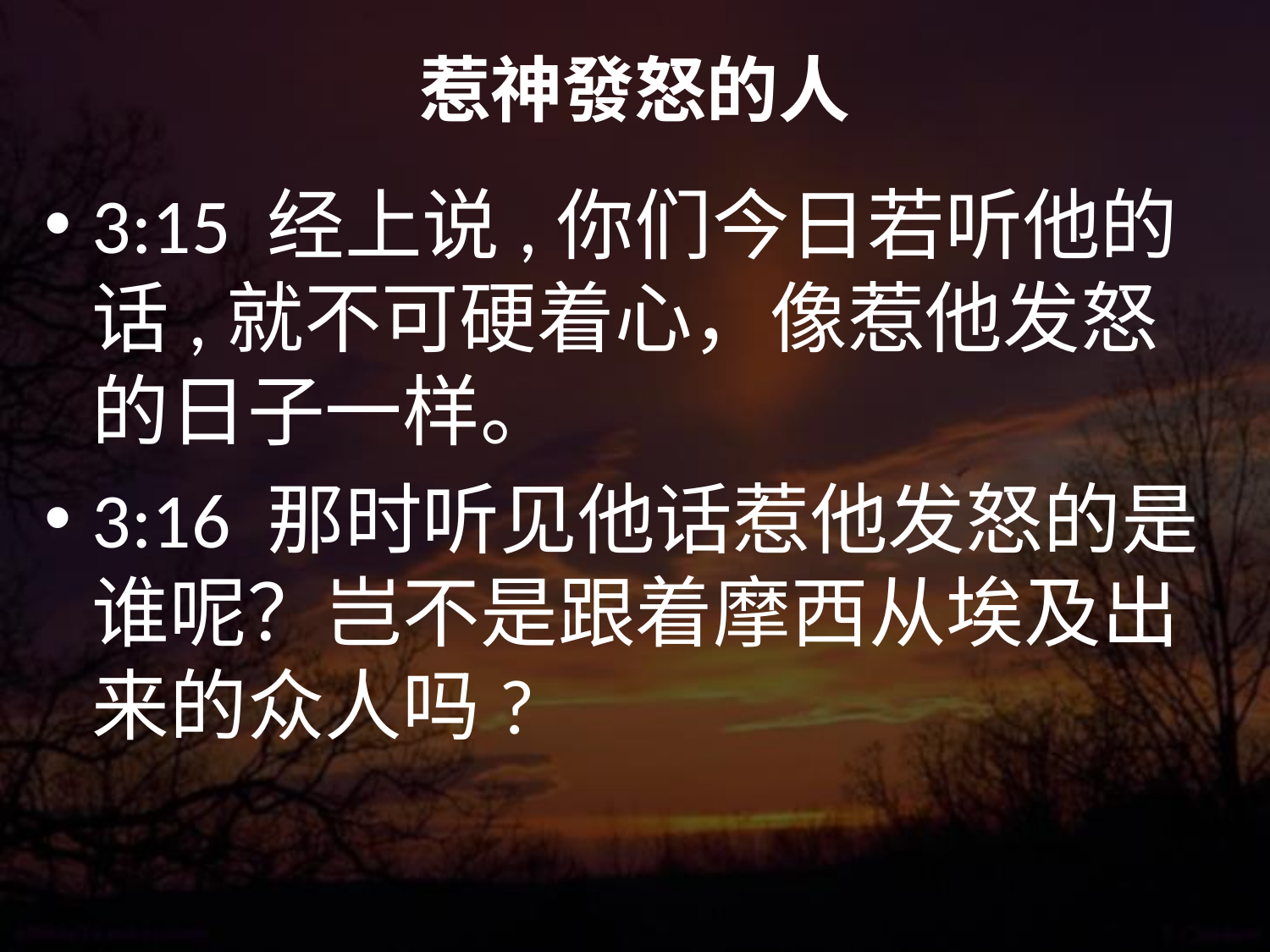

# 惹神發怒的人
3:15 经上说,你们今日若听他的话,就不可硬着心，像惹他发怒的日子一样。
3:16 那时听见他话惹他发怒的是谁呢？岂不是跟着摩西从埃及出来的众人吗?